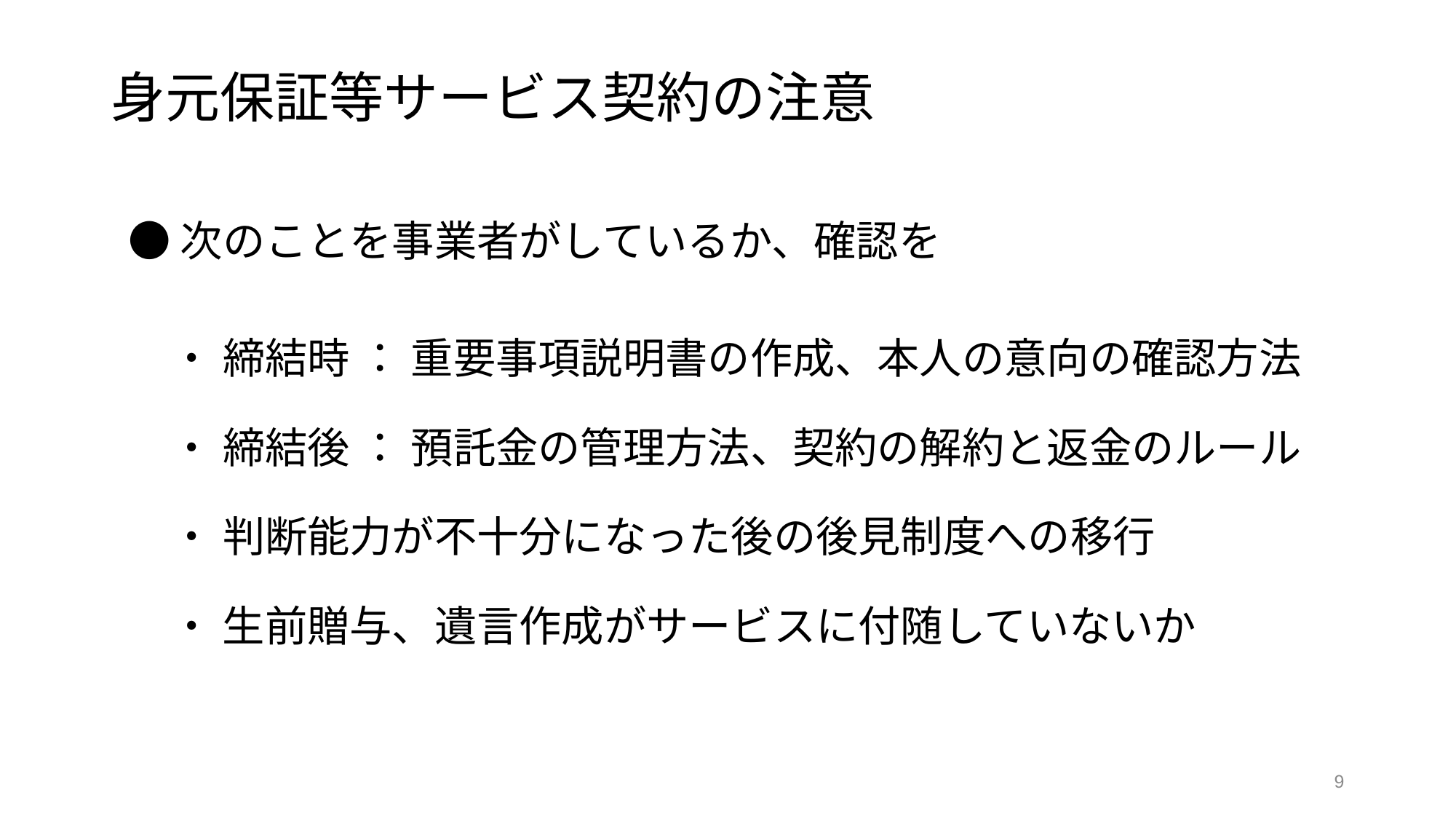

# 身元保証等サービス契約の注意

　● 次のことを事業者がしているか、確認を

　　・ 締結時 ： 重要事項説明書の作成、本人の意向の確認方法

　　・ 締結後 ： 預託金の管理方法、契約の解約と返金のルール

　　・ 判断能力が不十分になった後の後見制度への移行

　　・ 生前贈与、遺言作成がサービスに付随していないか

9